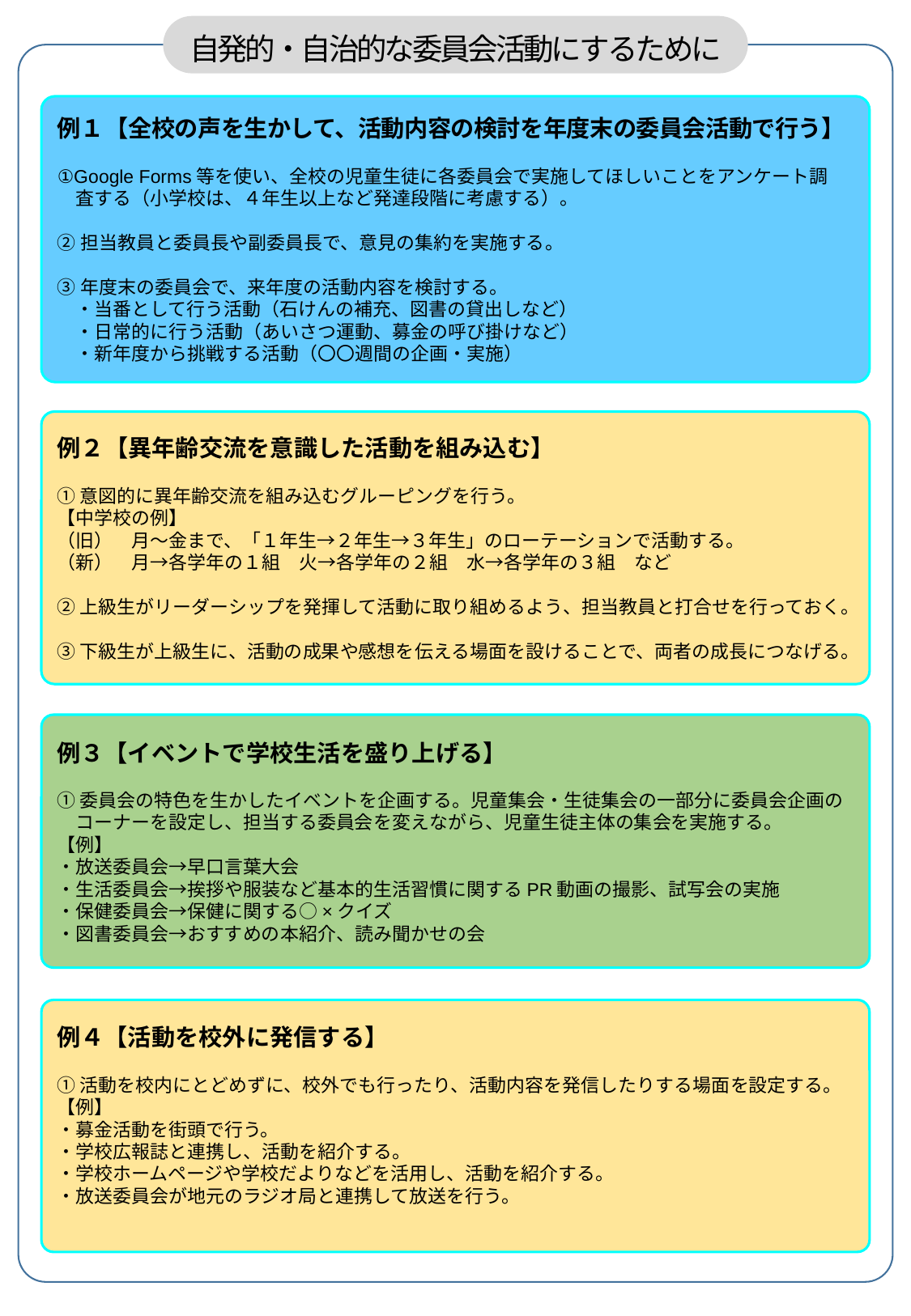

自発的・自治的な委員会活動にするために

例１【全校の声を生かして、活動内容の検討を年度末の委員会活動で行う】

①Google Forms等を使い、全校の児童生徒に各委員会で実施してほしいことをアンケート調
　査する（小学校は、４年生以上など発達段階に考慮する）。

②担当教員と委員長や副委員長で、意見の集約を実施する。

③年度末の委員会で、来年度の活動内容を検討する。
　・当番として行う活動（石けんの補充、図書の貸出しなど）
　・日常的に行う活動（あいさつ運動、募金の呼び掛けなど）
　・新年度から挑戦する活動（〇〇週間の企画・実施）
例２【異年齢交流を意識した活動を組み込む】

①意図的に異年齢交流を組み込むグルーピングを行う。
【中学校の例】
（旧）　月～金まで、「１年生→２年生→３年生」のローテーションで活動する。
（新）　月→各学年の１組　火→各学年の２組　水→各学年の３組　など

②上級生がリーダーシップを発揮して活動に取り組めるよう、担当教員と打合せを行っておく。

③下級生が上級生に、活動の成果や感想を伝える場面を設けることで、両者の成長につなげる。
例３【イベントで学校生活を盛り上げる】

①委員会の特色を生かしたイベントを企画する。児童集会・生徒集会の一部分に委員会企画の
　コーナーを設定し、担当する委員会を変えながら、児童生徒主体の集会を実施する。
【例】
・放送委員会→早口言葉大会
・生活委員会→挨拶や服装など基本的生活習慣に関するPR動画の撮影、試写会の実施
・保健委員会→保健に関する○×クイズ
・図書委員会→おすすめの本紹介、読み聞かせの会
例４【活動を校外に発信する】

①活動を校内にとどめずに、校外でも行ったり、活動内容を発信したりする場面を設定する。
【例】
・募金活動を街頭で行う。
・学校広報誌と連携し、活動を紹介する。
・学校ホームページや学校だよりなどを活用し、活動を紹介する。
・放送委員会が地元のラジオ局と連携して放送を行う。